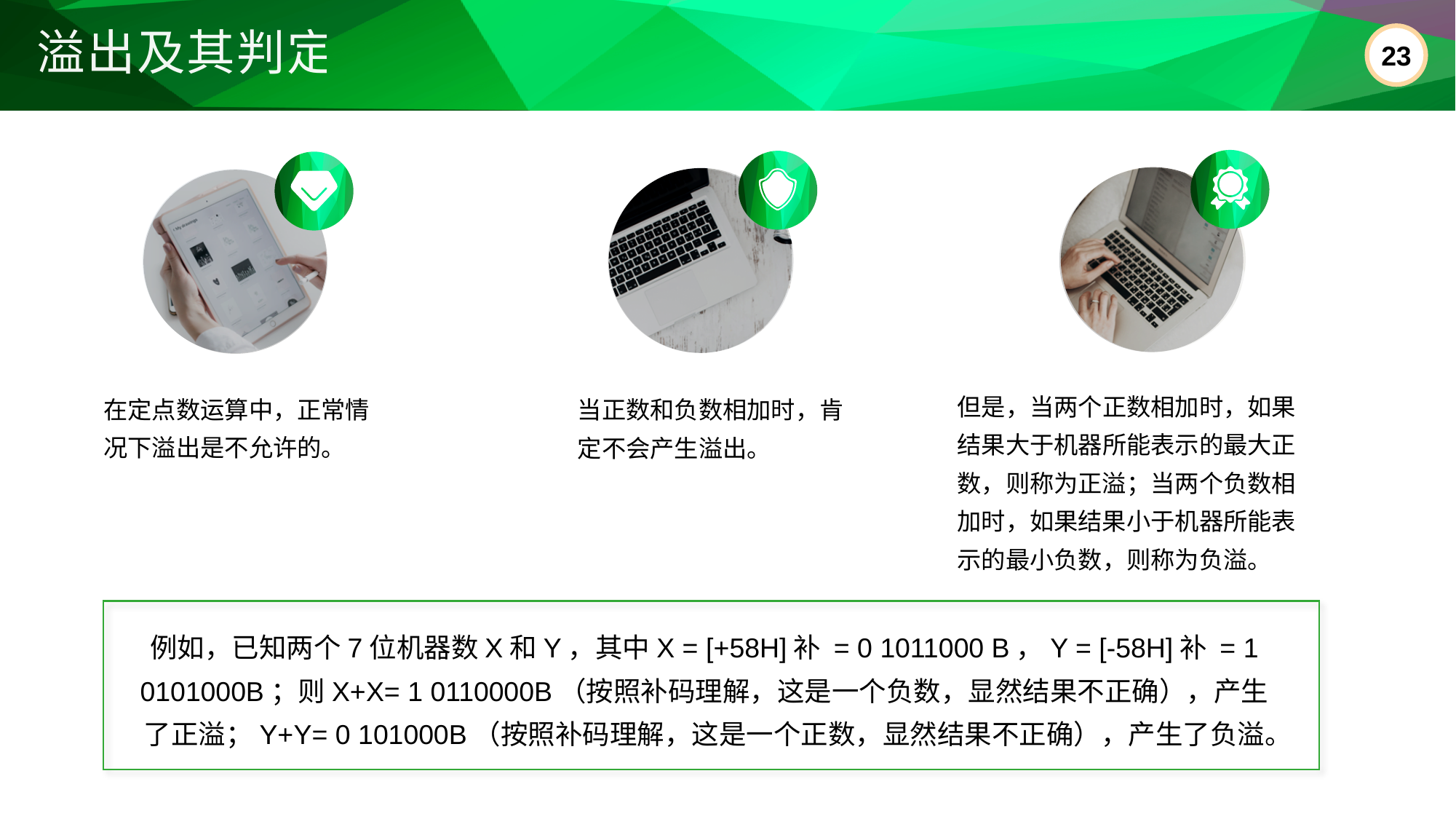

溢出及其判定

但是，当两个正数相加时，如果结果大于机器所能表示的最大正数，则称为正溢；当两个负数相加时，如果结果小于机器所能表示的最小负数，则称为负溢。
在定点数运算中，正常情况下溢出是不允许的。
当正数和负数相加时，肯定不会产生溢出。

例如，已知两个7位机器数X和Y，其中X = [+58H]补 = 0 1011000 B，Y = [-58H]补 = 1 0101000B；则X+X= 1 0110000B（按照补码理解，这是一个负数，显然结果不正确），产生了正溢；Y+Y= 0 101000B（按照补码理解，这是一个正数，显然结果不正确），产生了负溢。